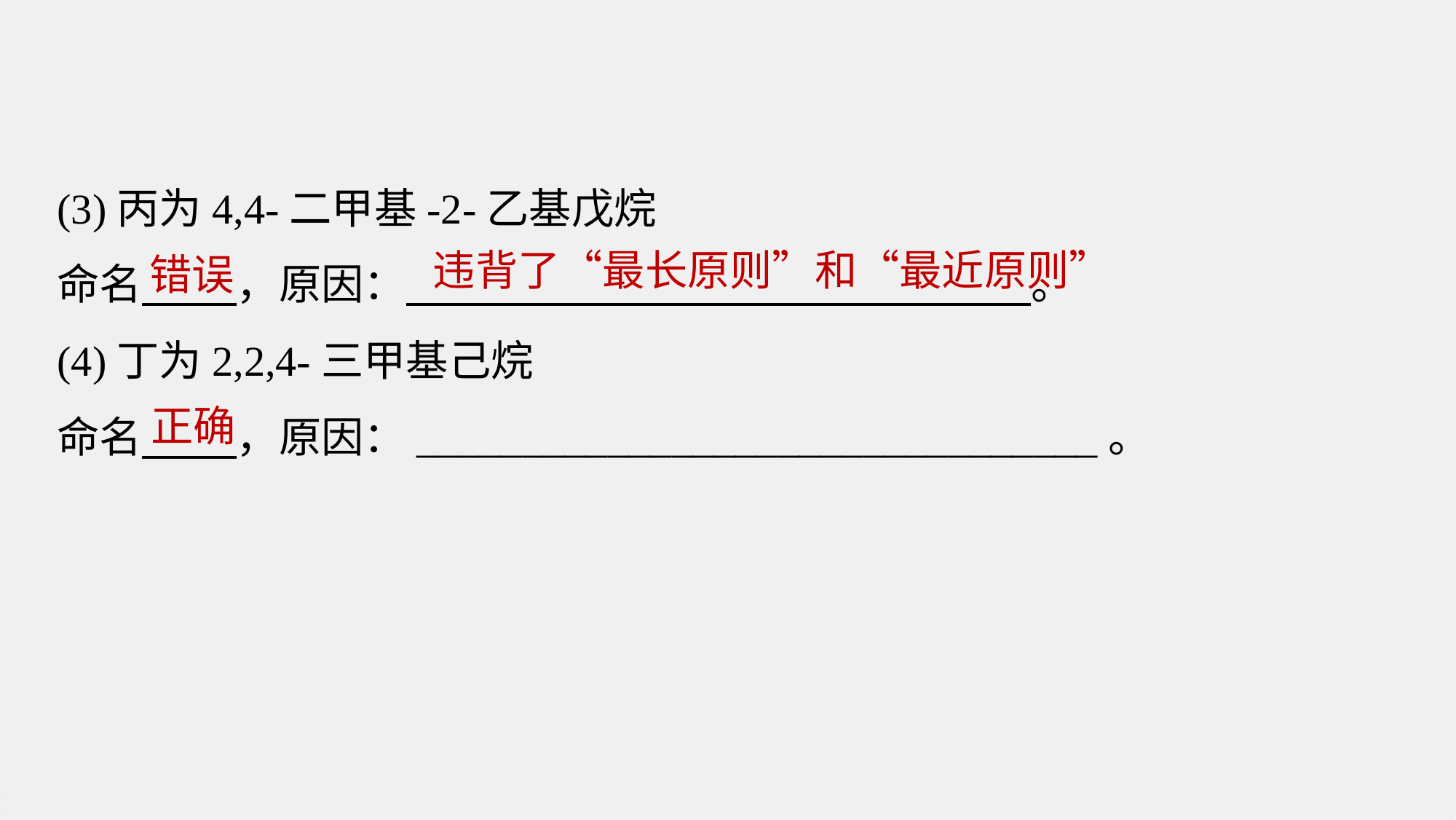

(3)丙为4,4-二甲基-2-乙基戊烷
命名          ，原因：                                                                  。
(4)丁为2,2,4-三甲基己烷
命名          ，原因：________________________________。
违背了“最长原则”和“最近原则”
错误
正确